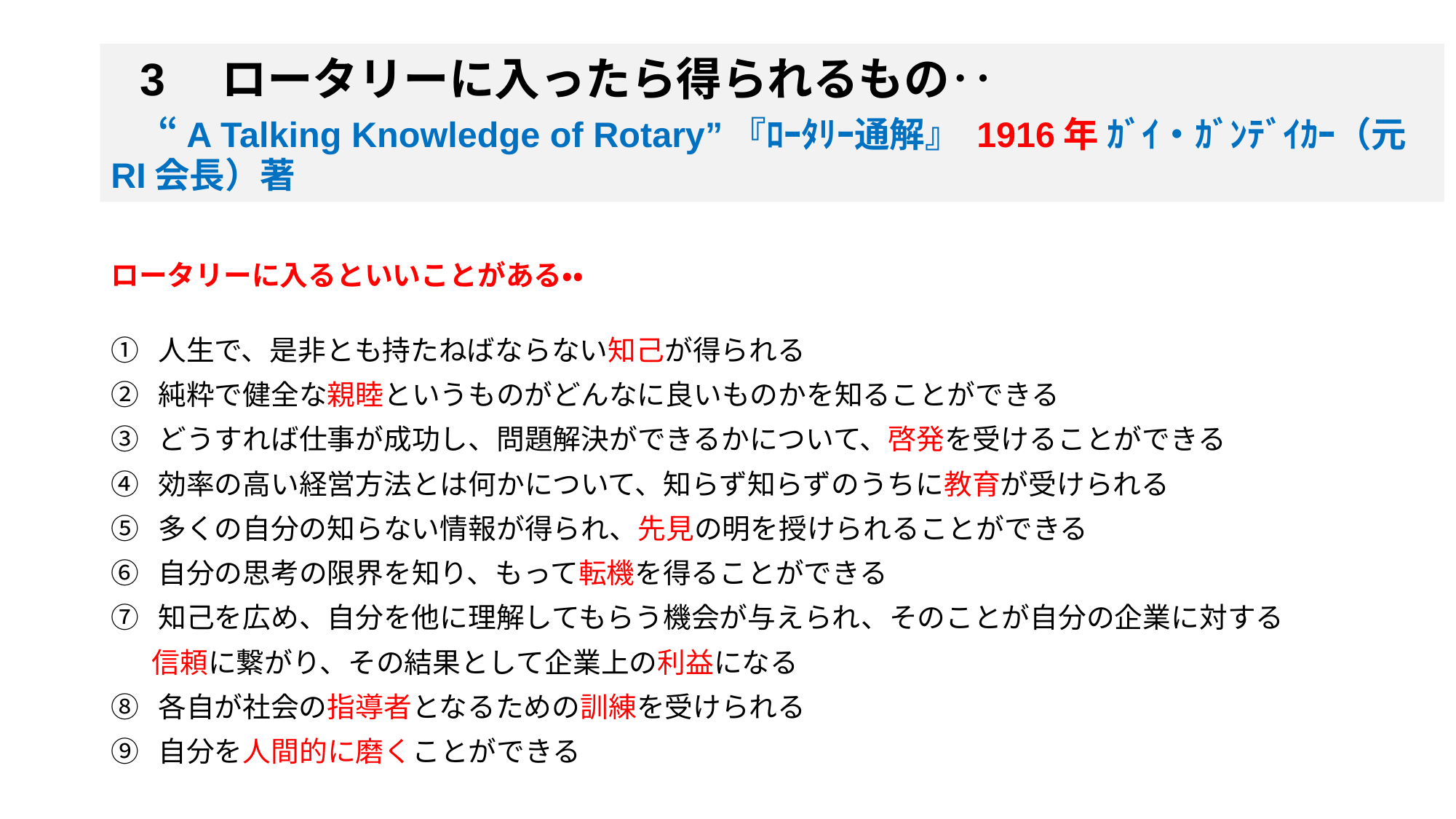

# 3　ロータリーに入ったら得られるもの‥ 　“A Talking Knowledge of Rotary”『ﾛｰﾀﾘｰ通解』 1916年 ｶﾞｲ・ｶﾞﾝﾃﾞｲｶｰ（元RI会長）著
ロータリーに入るといいことがある・・
①  人生で、是非とも持たねばならない知己が得られる
②  純粋で健全な親睦というものがどんなに良いものかを知ることができる
③  どうすれば仕事が成功し、問題解決ができるかについて、啓発を受けることができる
④  効率の高い経営方法とは何かについて、知らず知らずのうちに教育が受けられる
⑤  多くの自分の知らない情報が得られ、先見の明を授けられることができる
⑥  自分の思考の限界を知り、もって転機を得ることができる
⑦  知己を広め、自分を他に理解してもらう機会が与えられ、そのことが自分の企業に対する
　  信頼に繋がり、その結果として企業上の利益になる
⑧  各自が社会の指導者となるための訓練を受けられる
⑨  自分を人間的に磨くことができる